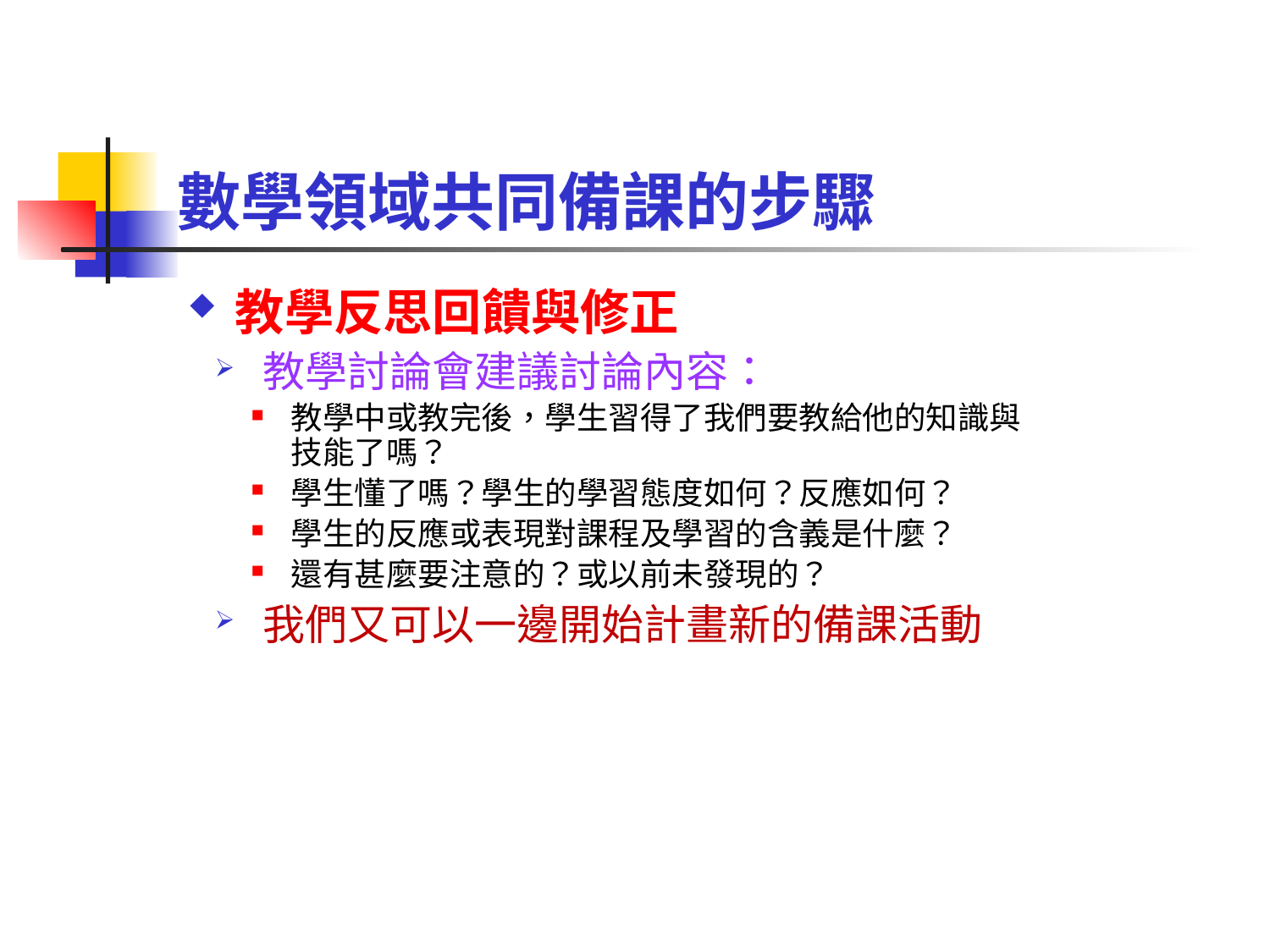

# 數學領域共同備課的步驟
教學反思回饋與修正
教學討論會建議討論內容：
教學中或教完後，學生習得了我們要教給他的知識與技能了嗎？
學生懂了嗎？學生的學習態度如何？反應如何？
學生的反應或表現對課程及學習的含義是什麼？
還有甚麼要注意的？或以前未發現的？
我們又可以一邊開始計畫新的備課活動